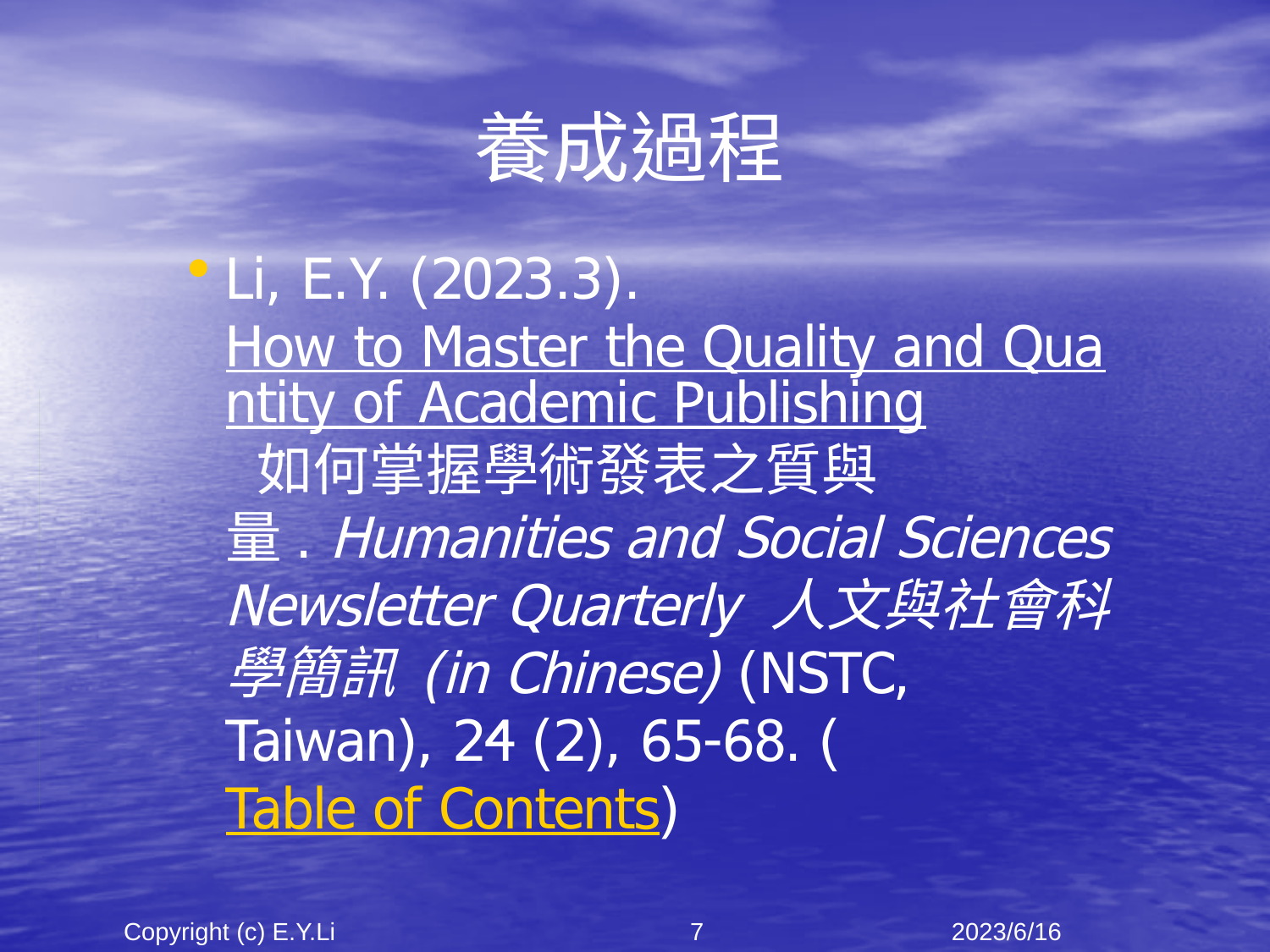

# 養成過程
Li, E.Y. (2023.3). How to Master the Quality and Quantity of Academic Publishing 如何掌握學術發表之質與量. Humanities and Social Sciences Newsletter Quarterly 人文與社會科學簡訊 (in Chinese) (NSTC, Taiwan), 24 (2), 65-68. (Table of Contents)

Copyright (c) E.Y.Li
7
2023/6/16